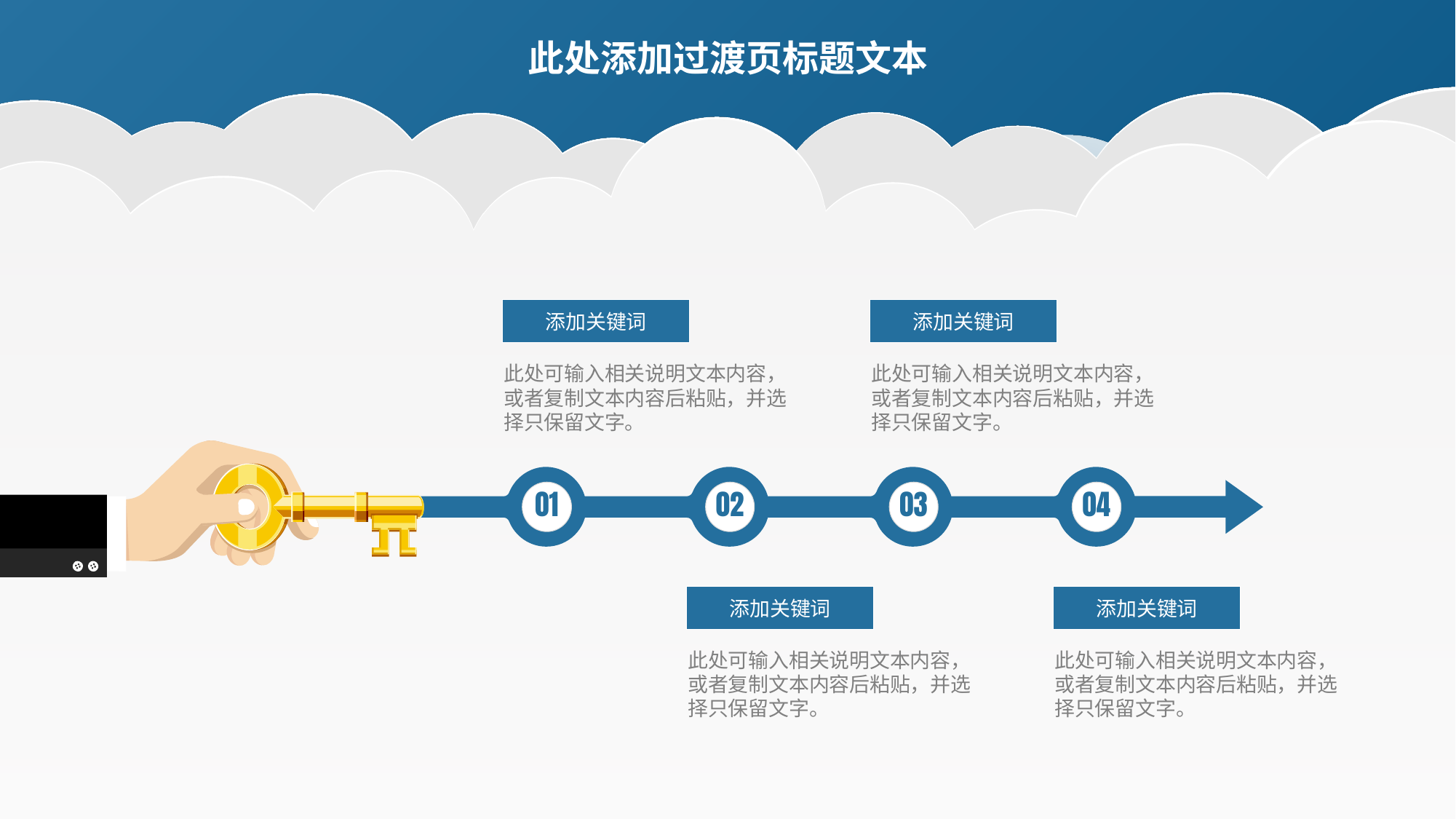

此处添加过渡页标题文本
添加关键词
添加关键词
此处可输入相关说明文本内容，或者复制文本内容后粘贴，并选择只保留文字。
此处可输入相关说明文本内容，或者复制文本内容后粘贴，并选择只保留文字。

01
02
03
04
添加关键词
添加关键词
此处可输入相关说明文本内容，或者复制文本内容后粘贴，并选择只保留文字。
此处可输入相关说明文本内容，或者复制文本内容后粘贴，并选择只保留文字。